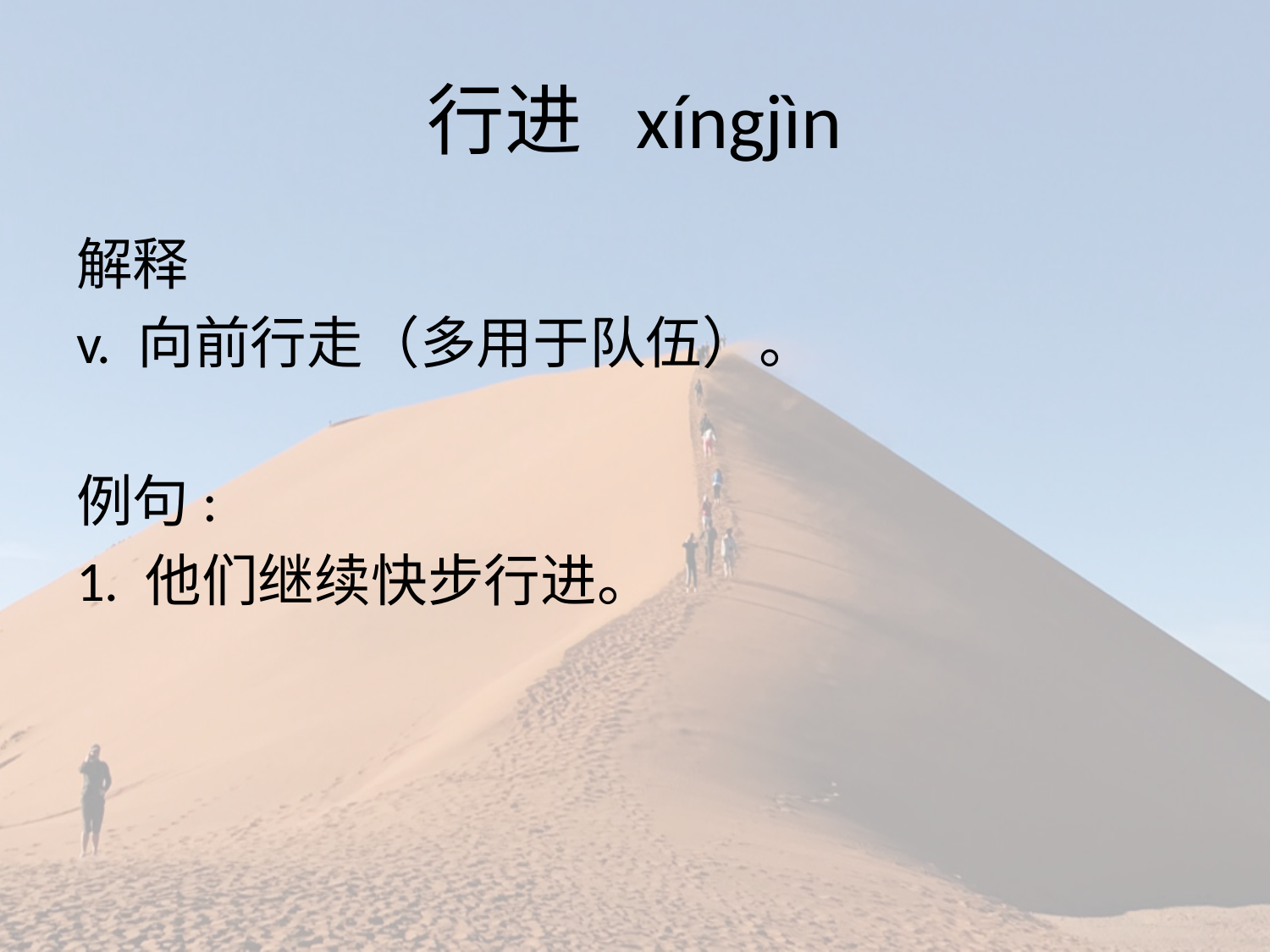

# 行进  xíngjìn
解释
v. 向前行走（多用于队伍）。

例句:
1. 他们继续快步行进。